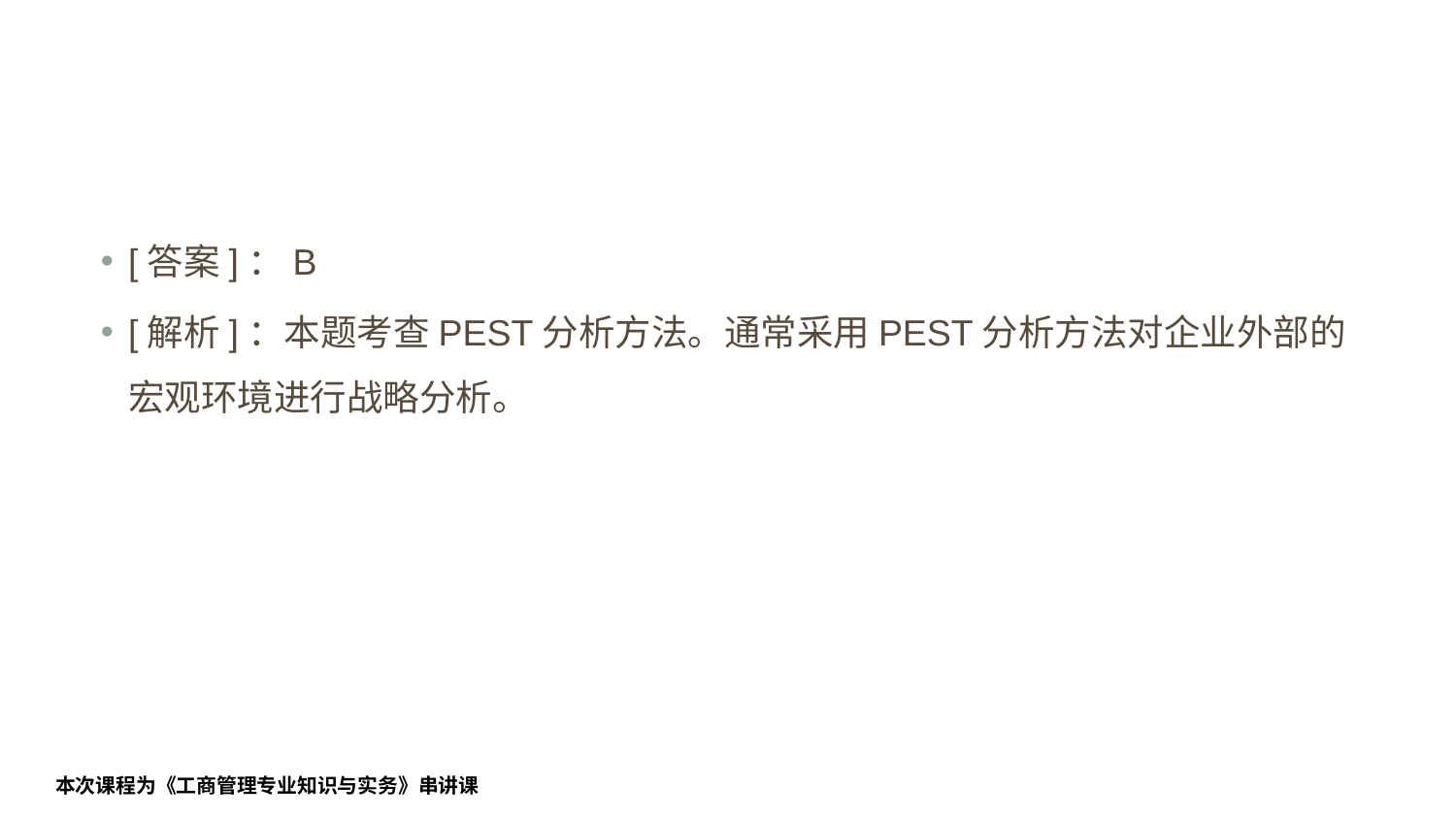

#
[答案]：B
[解析]：本题考查PEST分析方法。通常采用PEST分析方法对企业外部的宏观环境进行战略分析。